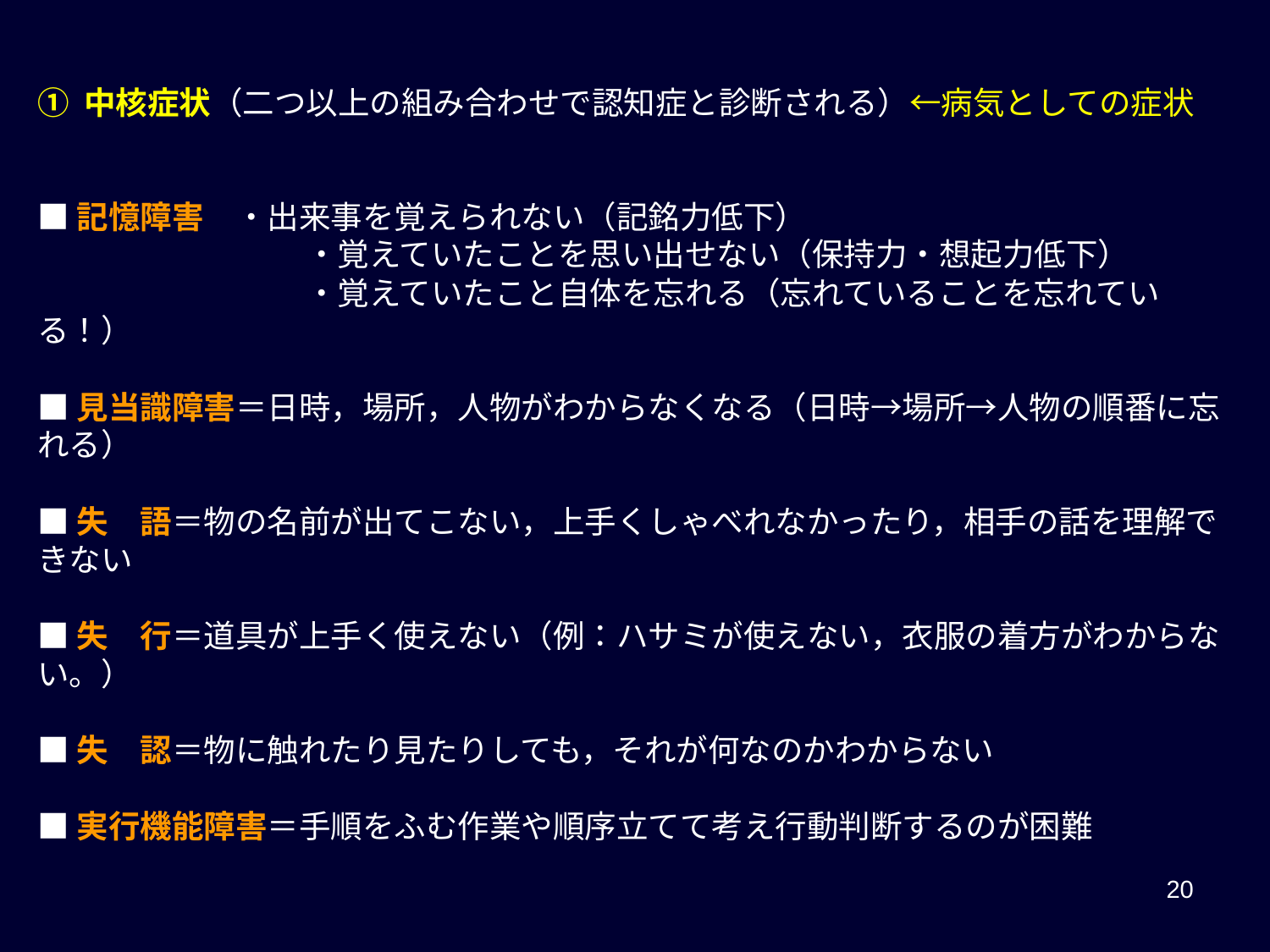

① 中核症状（二つ以上の組み合わせで認知症と診断される）←病気としての症状

■記憶障害　・出来事を覚えられない（記銘力低下）
　　　　　　　  　・覚えていたことを思い出せない（保持力・想起力低下）
　　　　　　　  　・覚えていたこと自体を忘れる（忘れていることを忘れている！）

■見当識障害＝日時，場所，人物がわからなくなる（日時→場所→人物の順番に忘れる）

■失　語＝物の名前が出てこない，上手くしゃべれなかったり，相手の話を理解できない

■失　行＝道具が上手く使えない（例：ハサミが使えない，衣服の着方がわからない。）

■失　認＝物に触れたり見たりしても，それが何なのかわからない

■実行機能障害＝手順をふむ作業や順序立てて考え行動判断するのが困難

②病気にともなう周辺症状（随伴症状）　 ←　care（介護）で対応
20